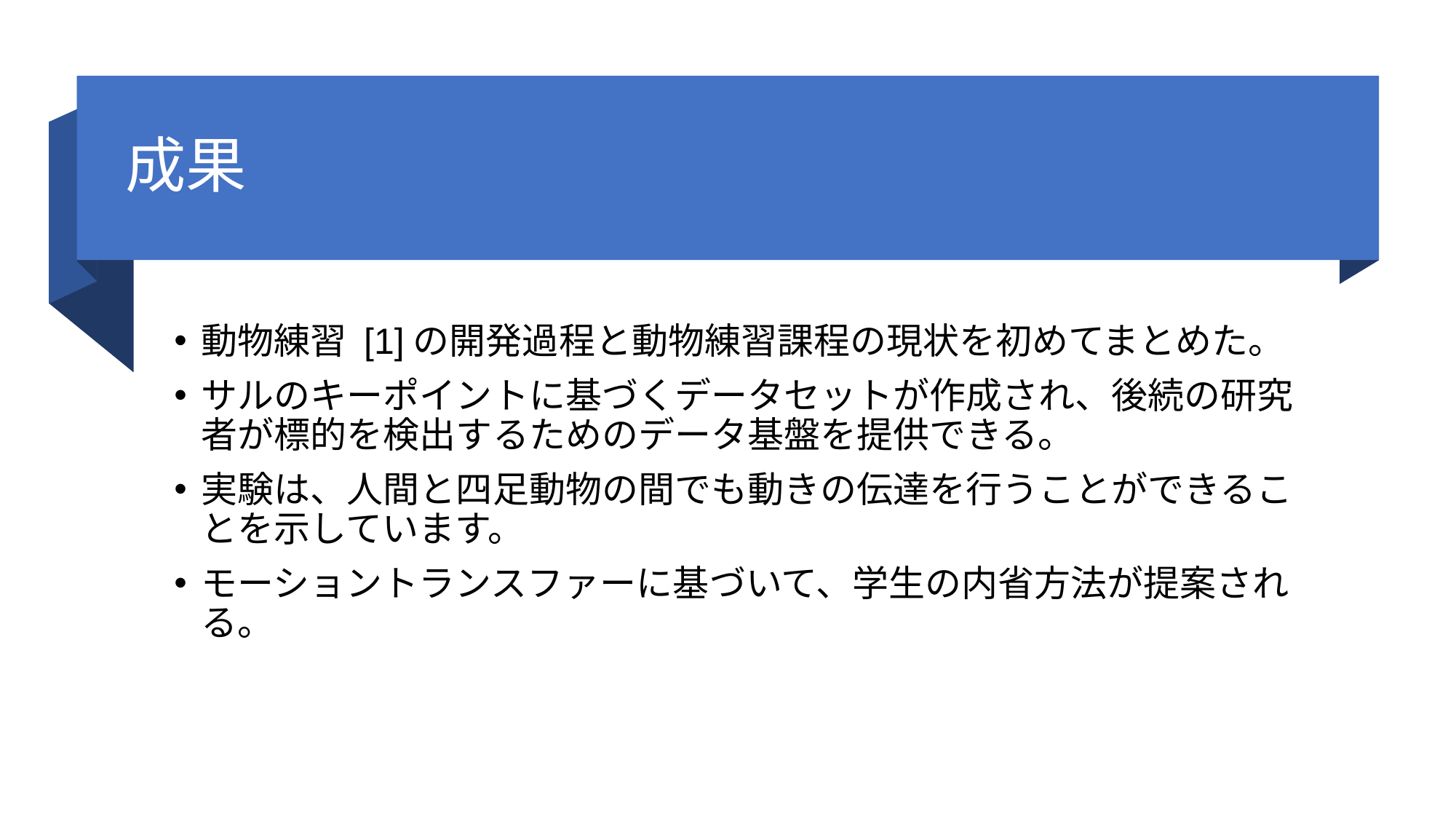

# 成果

動物練習 [1]の開発過程と動物練習課程の現状を初めてまとめた。
サルのキーポイントに基づくデータセットが作成され、後続の研究者が標的を検出するためのデータ基盤を提供できる。
実験は、人間と四足動物の間でも動きの伝達を行うことができることを示しています。
モーショントランスファーに基づいて、学生の内省方法が提案される。